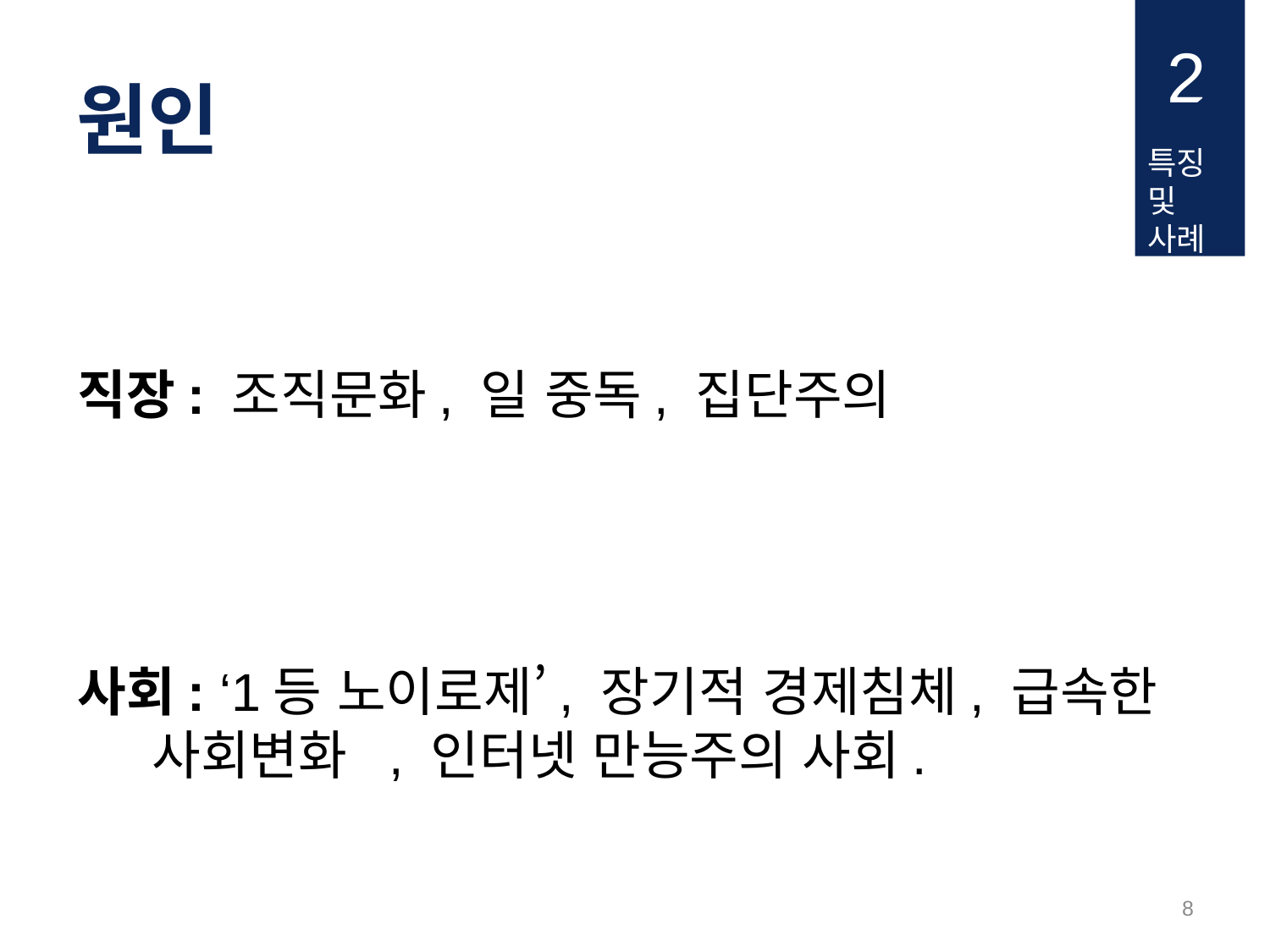

2

# 원인
특징및
사례

직장: 조직문화, 일 중독, 집단주의

사회: ‘1등 노이로제’, 장기적 경제침체, 급속한     사회변화  , 인터넷 만능주의 사회.

8